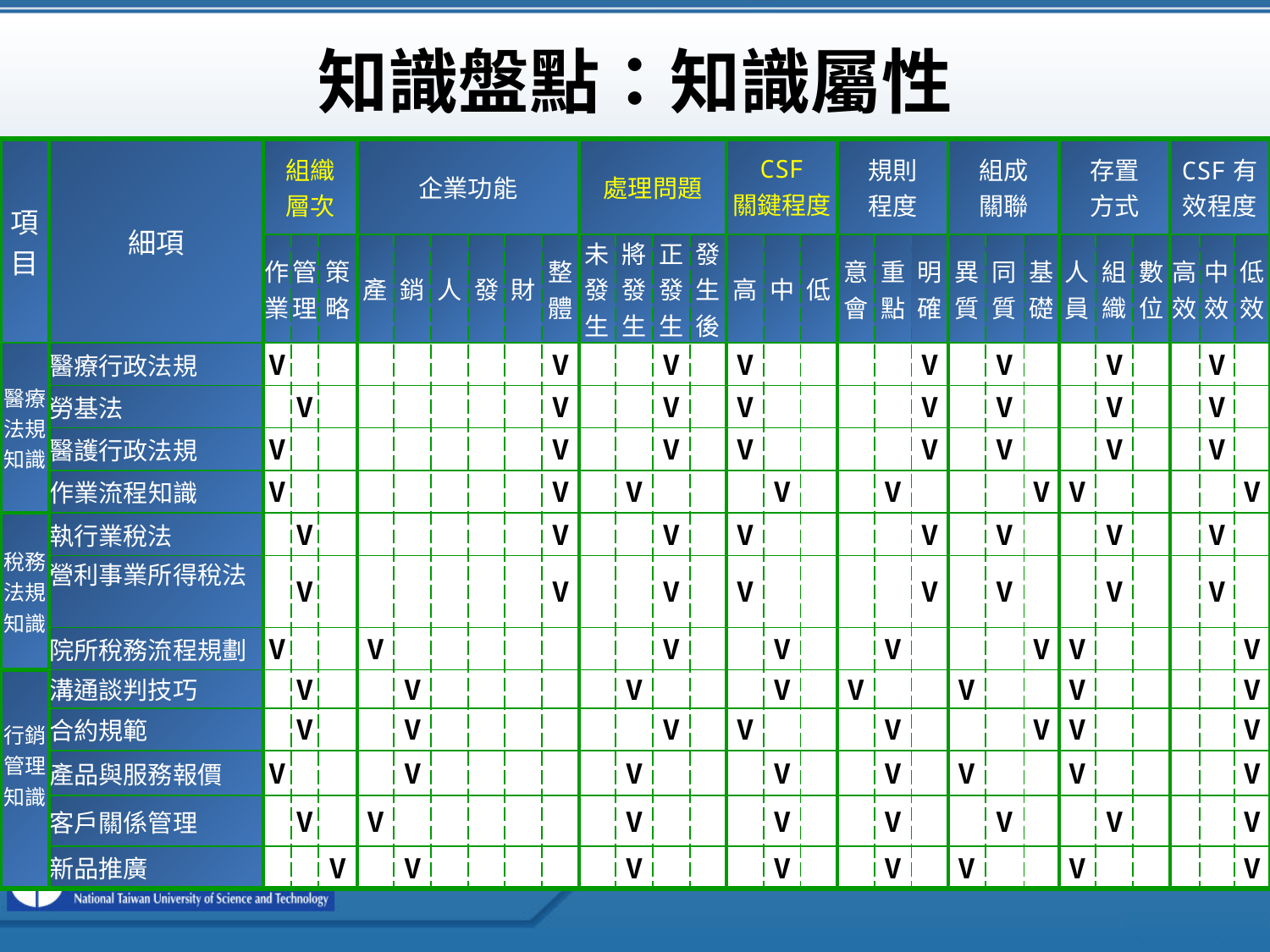

# 知識盤點：知識屬性
| 項目 | 細項 | 組織 層次 |  |  | 企業功能 |  |  |  |  |  | 處理問題 |  |  |  | CSF 關鍵程度 |  |  | 規則 程度 |  |  | 組成 關聯 |  |  | 存置 方式 |  |  | CSF有 效程度 |  |  |
| --- | --- | --- | --- | --- | --- | --- | --- | --- | --- | --- | --- | --- | --- | --- | --- | --- | --- | --- | --- | --- | --- | --- | --- | --- | --- | --- | --- | --- | --- |
|  |  | 作業 | 管理 | 策略 | 產 | 銷 | 人 | 發 | 財 | 整體 | 未發生 | 將發生 | 正發生 | 發生後 | 高 | 中 | 低 | 意會 | 重點 | 明確 | 異質 | 同質 | 基礎 | 人員 | 組織 | 數位 | 高效 | 中效 | 低效 |
| 醫療法規知識 | 醫療行政法規 | V |  |  |  |  |  |  |  | V |  |  | V |  | V |  |  |  |  | V |  | V |  |  | V |  |  | V |  |
|  | 勞基法 |  | V |  |  |  |  |  |  | V |  |  | V |  | V |  |  |  |  | V |  | V |  |  | V |  |  | V |  |
|  | 醫護行政法規 | V |  |  |  |  |  |  |  | V |  |  | V |  | V |  |  |  |  | V |  | V |  |  | V |  |  | V |  |
|  | 作業流程知識 | V |  |  |  |  |  |  |  | V |  | V |  |  |  | V |  |  | V |  |  |  | V | V |  |  |  |  | V |
| 稅務法規知識 | 執行業稅法 |  | V |  |  |  |  |  |  | V |  |  | V |  | V |  |  |  |  | V |  | V |  |  | V |  |  | V |  |
|  | 營利事業所得稅法 |  | V |  |  |  |  |  |  | V |  |  | V |  | V |  |  |  |  | V |  | V |  |  | V |  |  | V |  |
|  | 院所稅務流程規劃 | V |  |  | V |  |  |  |  |  |  |  | V |  |  | V |  |  | V |  |  |  | V | V |  |  |  |  | V |
| 行銷管理知識 | 溝通談判技巧 |  | V |  |  | V |  |  |  |  |  | V |  |  |  | V |  | V |  |  | V |  |  | V |  |  |  |  | V |
|  | 合約規範 |  | V |  |  | V |  |  |  |  |  |  | V |  | V |  |  |  | V |  |  |  | V | V |  |  |  |  | V |
|  | 產品與服務報價 | V |  |  |  | V |  |  |  |  |  | V |  |  |  | V |  |  | V |  | V |  |  | V |  |  |  |  | V |
|  | 客戶關係管理 |  | V |  | V |  |  |  |  |  |  | V |  |  |  | V |  |  | V |  |  | V |  |  | V |  |  |  | V |
|  | 新品推廣 |  |  | V |  | V |  |  |  |  |  | V |  |  |  | V |  |  | V |  | V |  |  | V |  |  |  |  | V |